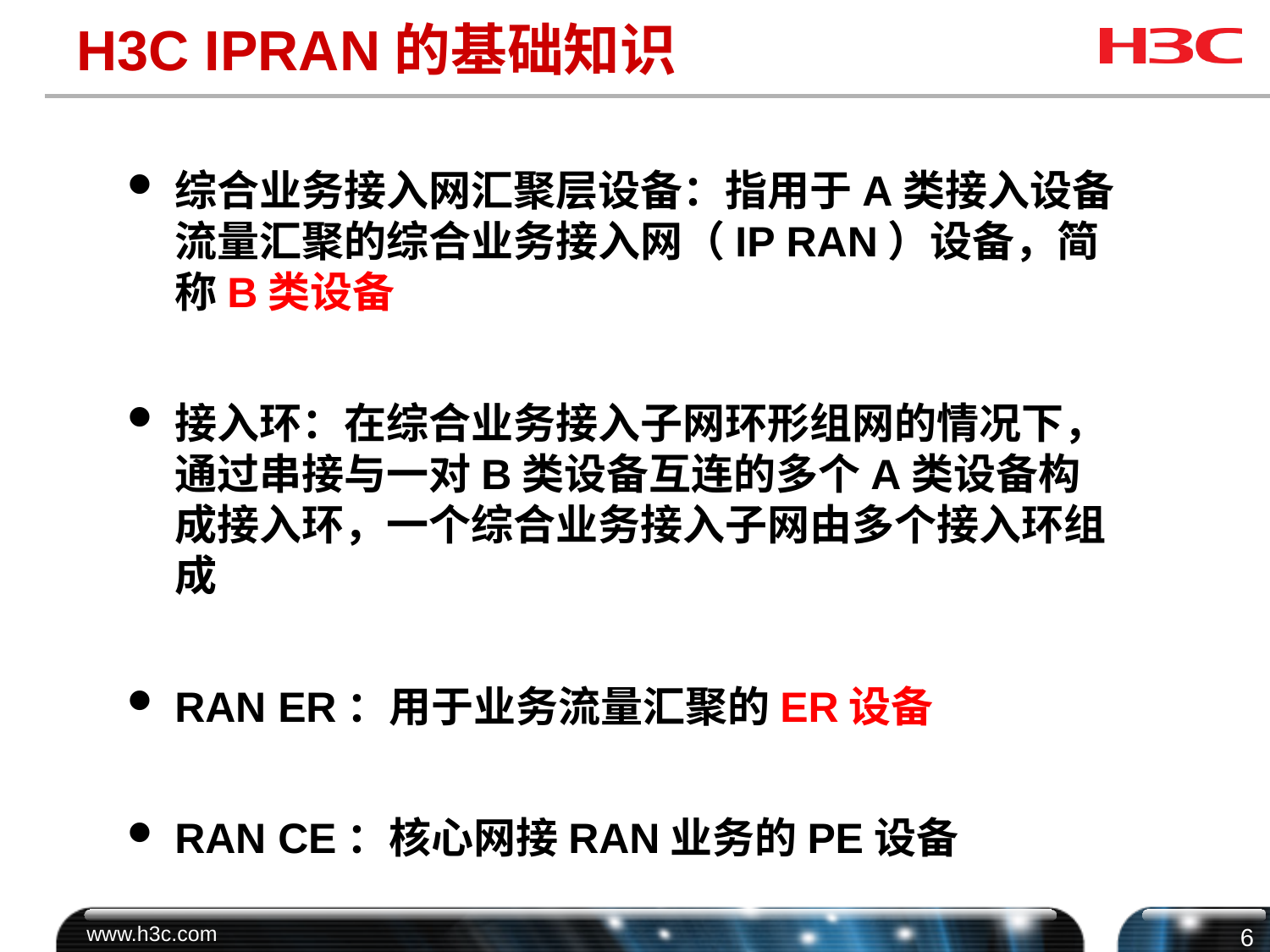

# H3C IPRAN的基础知识
综合业务接入网汇聚层设备：指用于A类接入设备流量汇聚的综合业务接入网（IP RAN）设备，简称B类设备

接入环：在综合业务接入子网环形组网的情况下，通过串接与一对B类设备互连的多个A类设备构成接入环，一个综合业务接入子网由多个接入环组成

RAN ER：用于业务流量汇聚的ER设备

RAN CE：核心网接RAN业务的PE设备